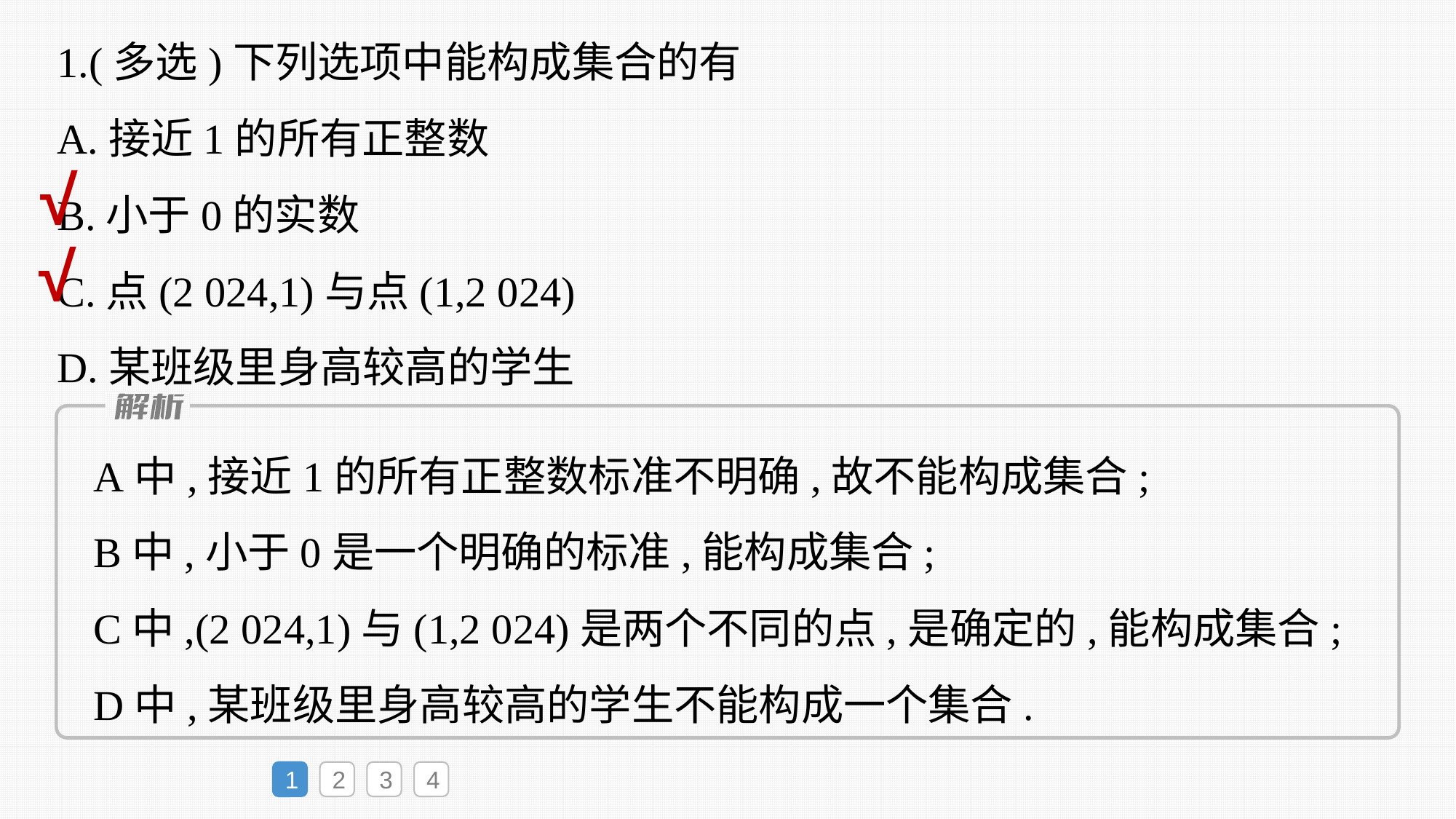

1.(多选)下列选项中能构成集合的有
A.接近1的所有正整数
B.小于0的实数
C.点(2 024,1)与点(1,2 024)
D.某班级里身高较高的学生
√
√

A中,接近1的所有正整数标准不明确,故不能构成集合;
B中,小于0是一个明确的标准,能构成集合;
C中,(2 024,1)与(1,2 024)是两个不同的点,是确定的,能构成集合;
D中,某班级里身高较高的学生不能构成一个集合.
1
2
3
4